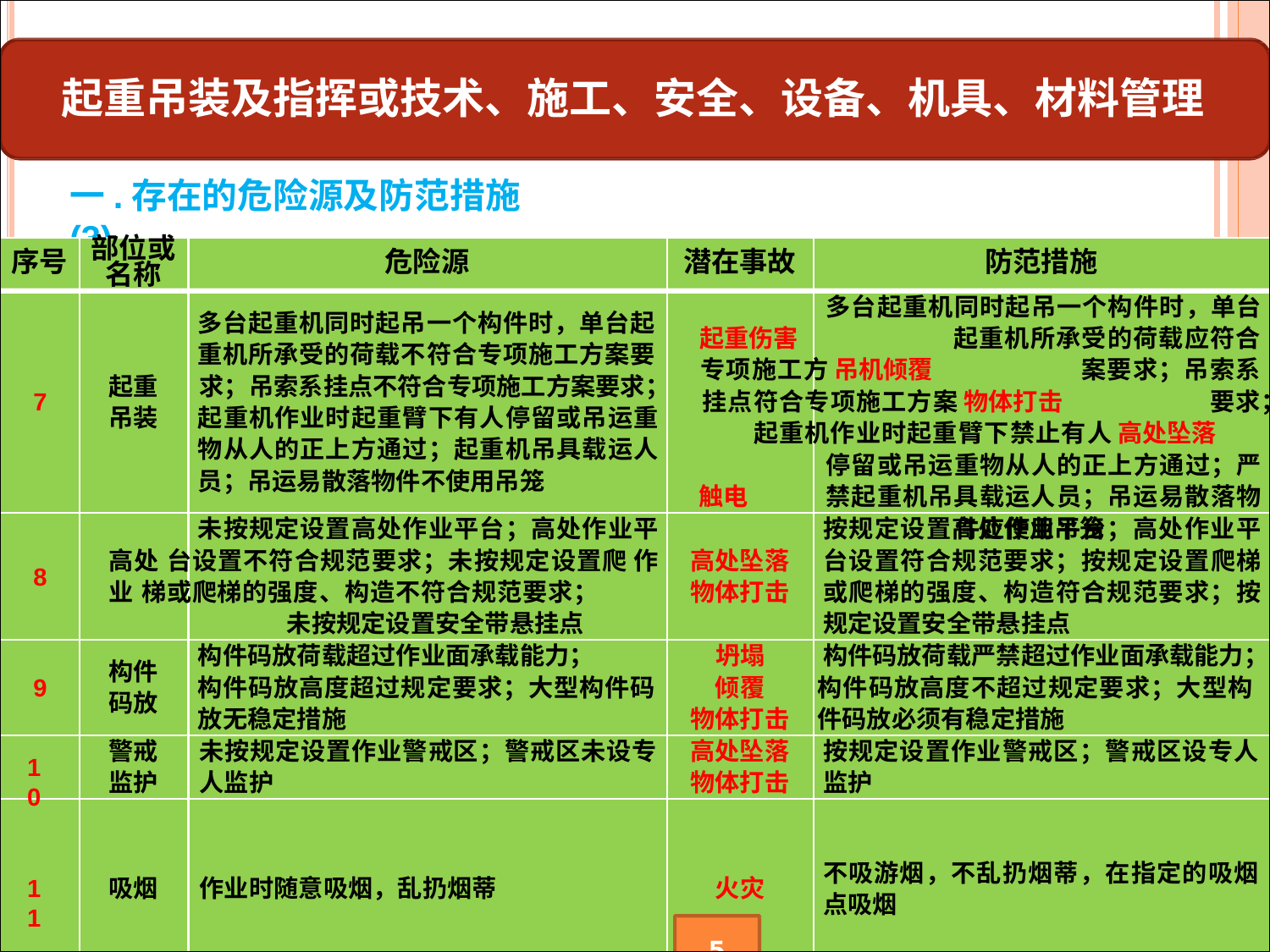

# 起重吊装及指挥或技术、施工、安全、设备、机具、材料管理
一.存在的危险源及防范措施(3)
部位或 名称

序号
危险源
潜在事故
防范措施
多台起重机同时起吊一个构件时，单台 起重伤害		起重机所承受的荷载应符合专项施工方 吊机倾覆		案要求；吊索系挂点符合专项施工方案 物体打击		要求；起重机作业时起重臂下禁止有人 高处坠落		停留或吊运重物从人的正上方通过；严 触电	禁起重机吊具载运人员；吊运易散落物
件应使用吊笼

多台起重机同时起吊一个构件时，单台起 重机所承受的荷载不符合专项施工方案要
起重	求；吊索系挂点不符合专项施工方案要求； 吊装
7
起重机作业时起重臂下有人停留或吊运重 物从人的正上方通过；起重机吊具载运人 员；吊运易散落物件不使用吊笼
未按规定设置高处作业平台；高处作业平 高处 台设置不符合规范要求；未按规定设置爬 作业 梯或爬梯的强度、构造不符合规范要求；
未按规定设置安全带悬挂点
按规定设置高处作业平台；高处作业平 台设置符合规范要求；按规定设置爬梯 或爬梯的强度、构造符合规范要求；按 规定设置安全带悬挂点

高处坠落 物体打击
8
构件码放荷载超过作业面承载能力；
构件码放高度超过规定要求；大型构件码 放无稳定措施
坍塌
倾覆	构件码放高度不超过规定要求；大型构 物体打击	件码放必须有稳定措施
构件码放荷载严禁超过作业面承载能力；

构件 码放
9
警戒	未按规定设置作业警戒区；警戒区未设专 监护	人监护
高处坠落 物体打击
按规定设置作业警戒区；警戒区设专人 监护

10

5
不吸游烟，不乱扔烟蒂，在指定的吸烟 点吸烟
11
吸烟	作业时随意吸烟，乱扔烟蒂
火灾

5